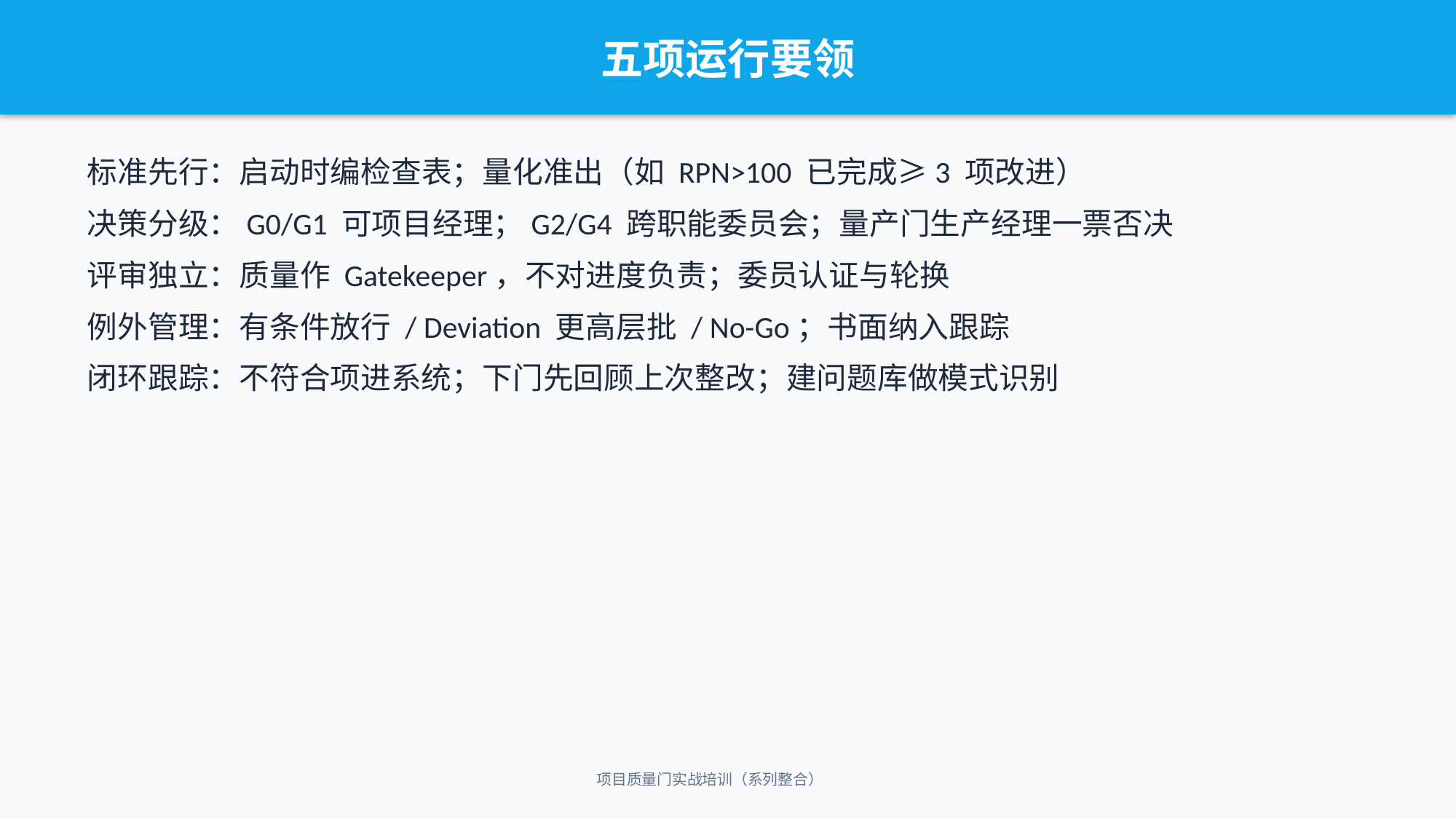

五项运行要领
标准先行：启动时编检查表；量化准出（如 RPN>100 已完成≥3 项改进）
决策分级：G0/G1 可项目经理；G2/G4 跨职能委员会；量产门生产经理一票否决
评审独立：质量作 Gatekeeper，不对进度负责；委员认证与轮换
例外管理：有条件放行 / Deviation 更高层批 / No-Go；书面纳入跟踪
闭环跟踪：不符合项进系统；下门先回顾上次整改；建问题库做模式识别
项目质量门实战培训（系列整合）